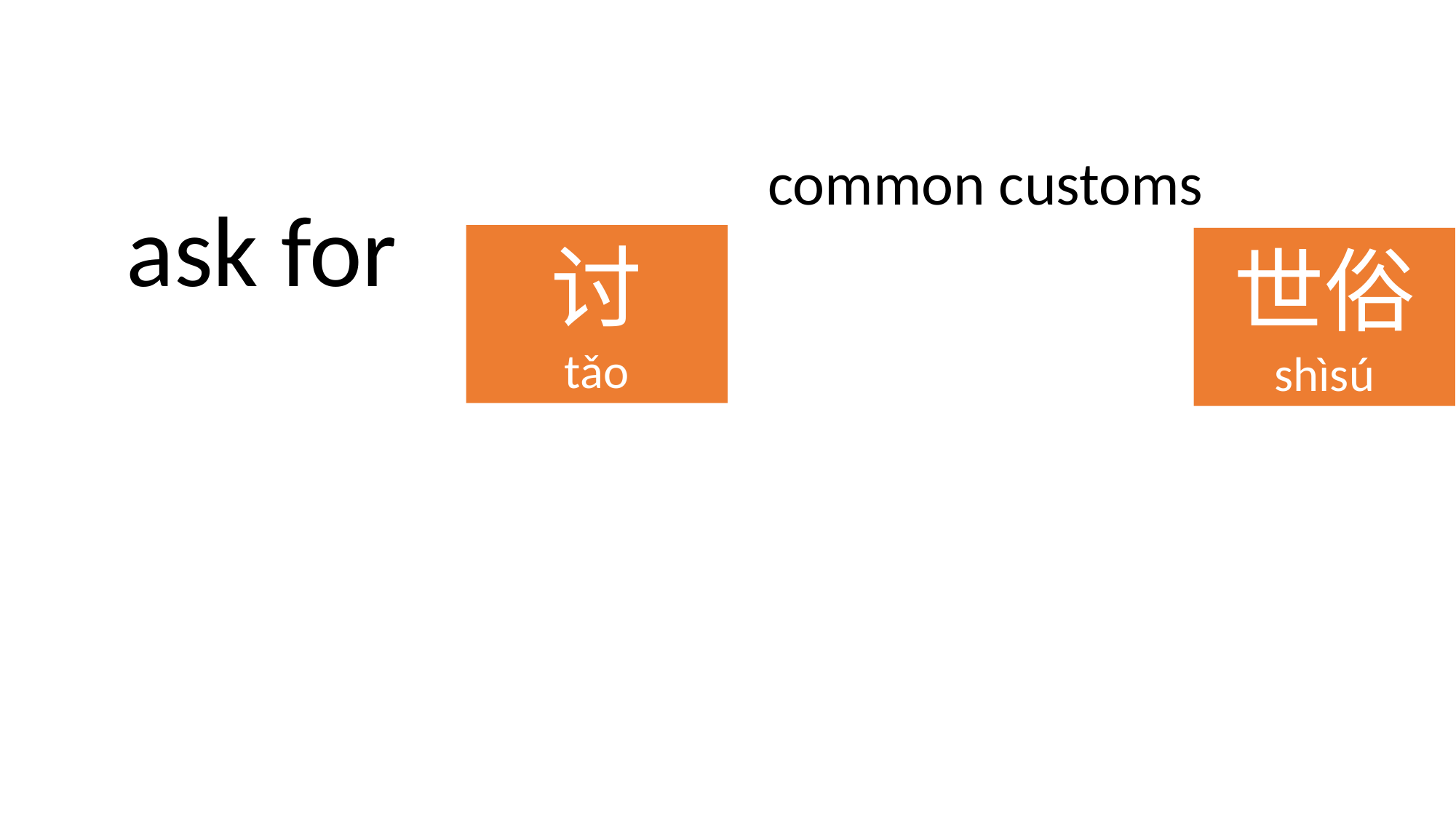

common customs
ask for
讨
tǎo
世俗
shìsú